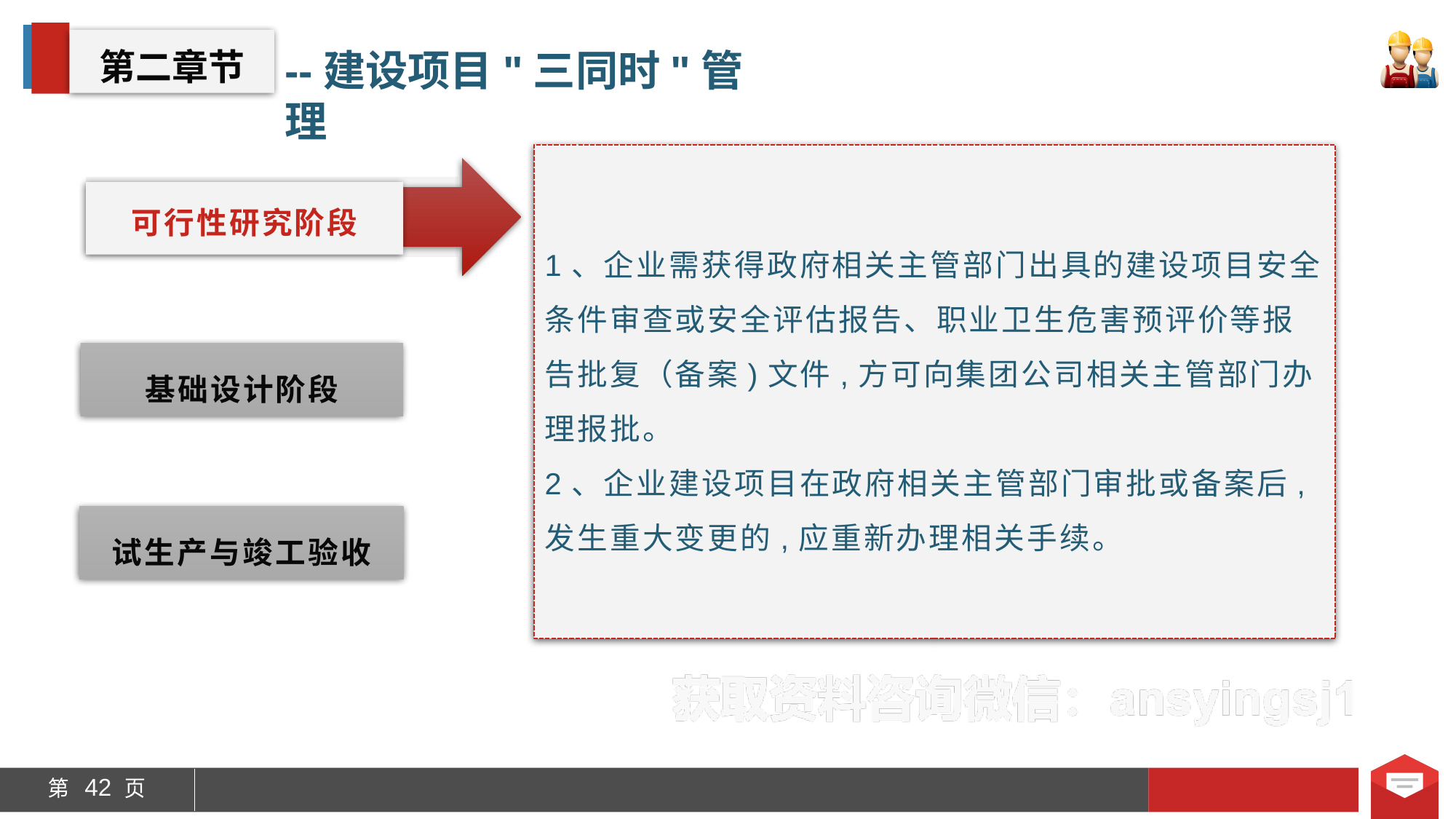

第二章节
--建设项目"三同时"管理
1、企业需获得政府相关主管部门出具的建设项目安全条件审查或安全评估报告、职业卫生危害预评价等报告批复（备案)文件,方可向集团公司相关主管部门办理报批。
2、企业建设项目在政府相关主管部门审批或备案后,发生重大变更的,应重新办理相关手续。

可行性研究阶段
基础设计阶段
试生产与竣工验收